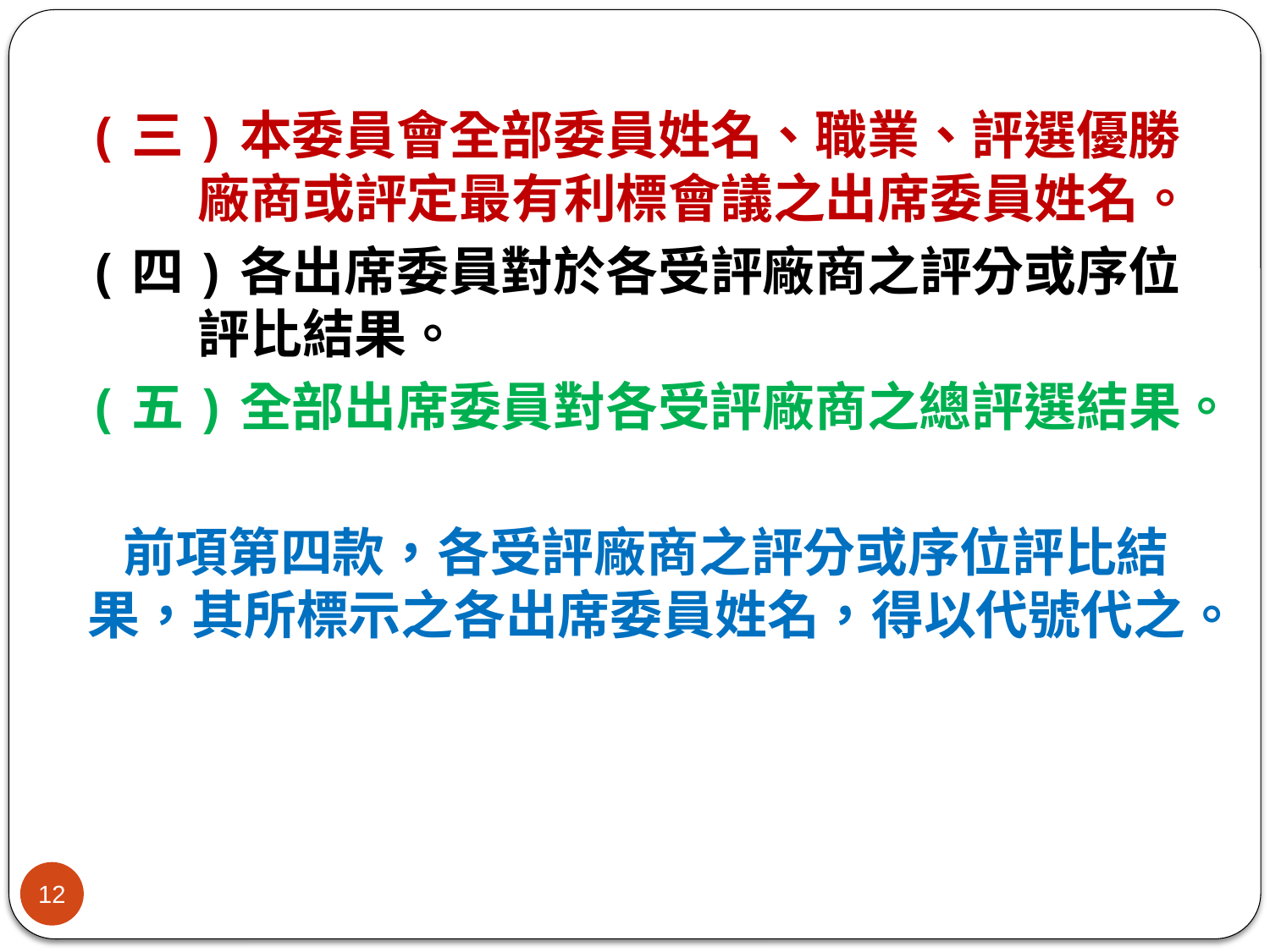

(三)本委員會全部委員姓名、職業、評選優勝廠商或評定最有利標會議之出席委員姓名。
(四)各出席委員對於各受評廠商之評分或序位評比結果。
(五)全部出席委員對各受評廠商之總評選結果。

  前項第四款，各受評廠商之評分或序位評比結果，其所標示之各出席委員姓名，得以代號代之。

12